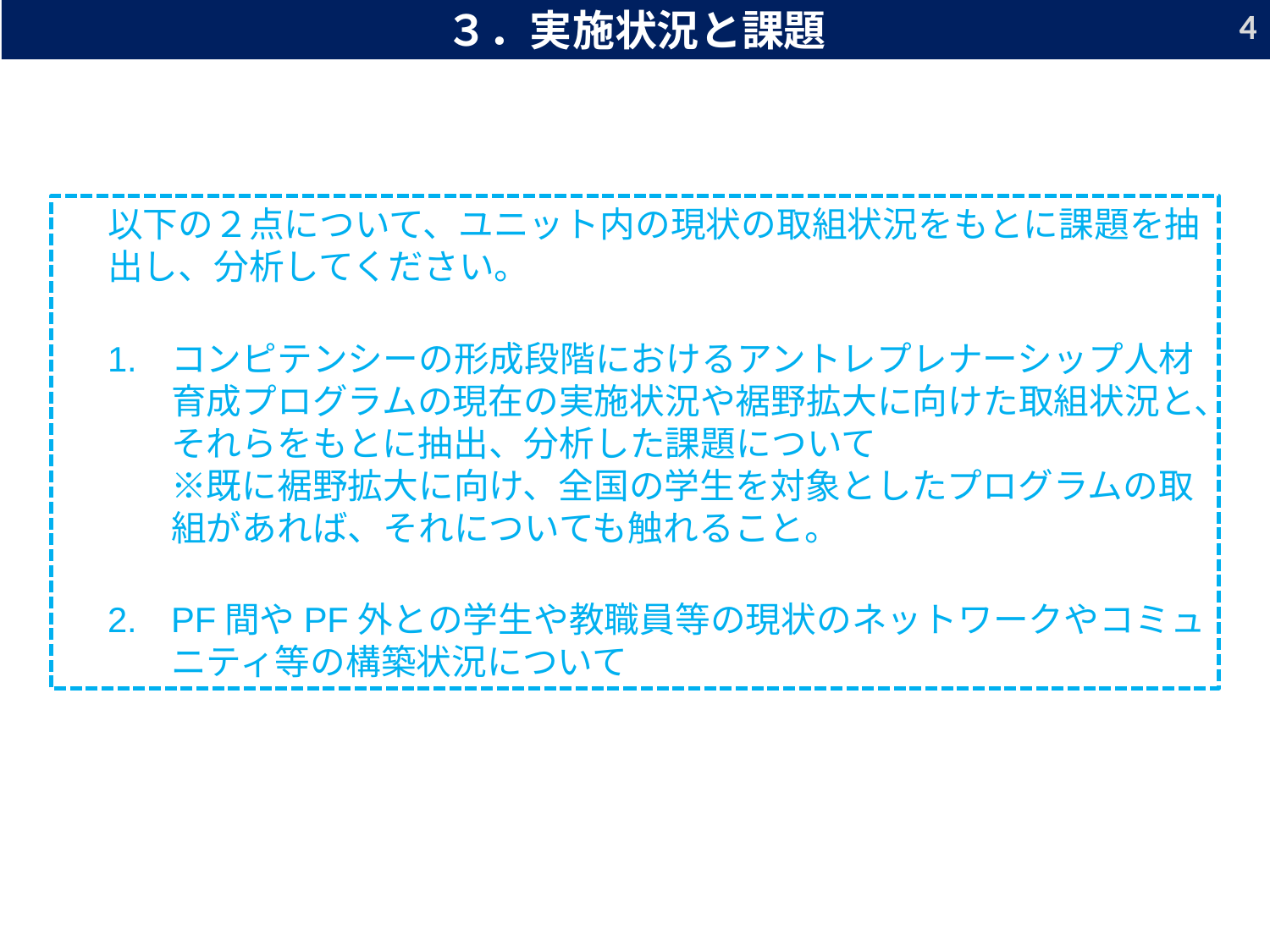

4
３．実施状況と課題
以下の２点について、ユニット内の現状の取組状況をもとに課題を抽出し、分析してください。
コンピテンシーの形成段階におけるアントレプレナーシップ人材育成プログラムの現在の実施状況や裾野拡大に向けた取組状況と、それらをもとに抽出、分析した課題について
※既に裾野拡大に向け、全国の学生を対象としたプログラムの取組があれば、それについても触れること。
PF間やPF外との学生や教職員等の現状のネットワークやコミュニティ等の構築状況について